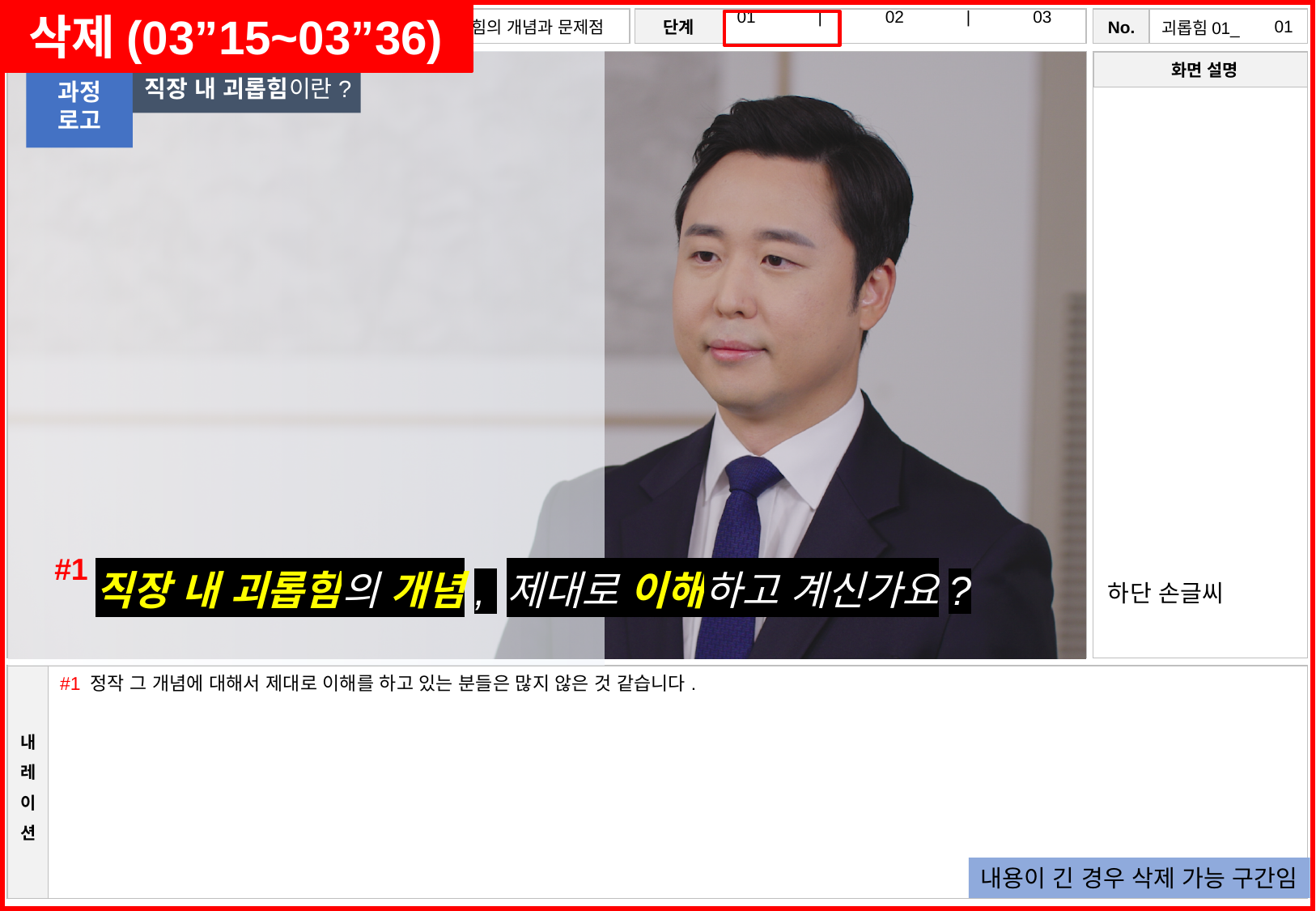

삭제(03”15~03”36)

# 01
직장 내 괴롭힘이란?
과정
로고

#1
직장 내 괴롭힘의 개념, 제대로 이해하고 계신가요?
하단 손글씨
#1 정작 그 개념에 대해서 제대로 이해를 하고 있는 분들은 많지 않은 것 같습니다.
내용이 긴 경우 삭제 가능 구간임
12